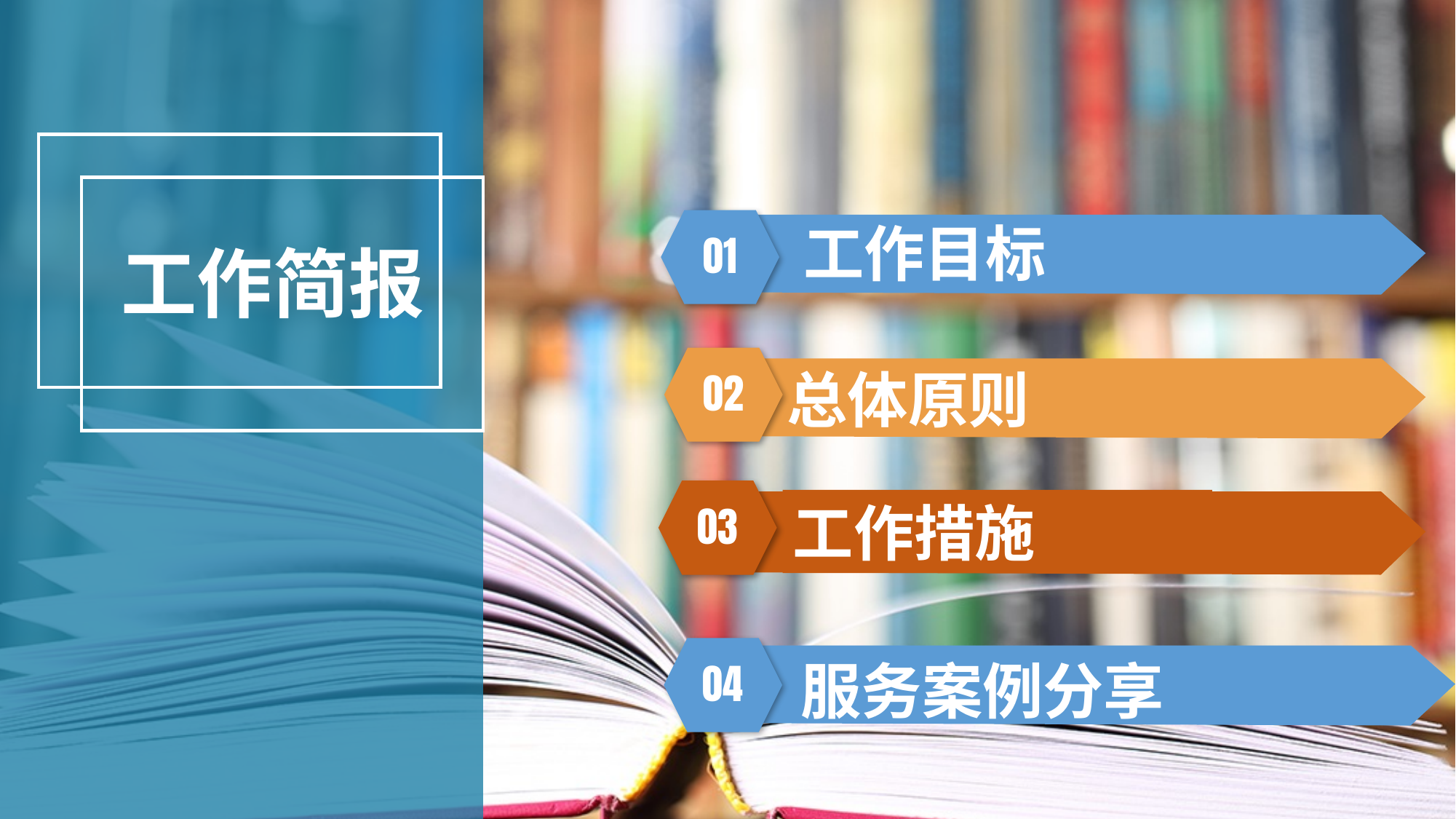

03

01
工作目标

工作简报
02
总体原则

03
工作措施

04

服务案例分享